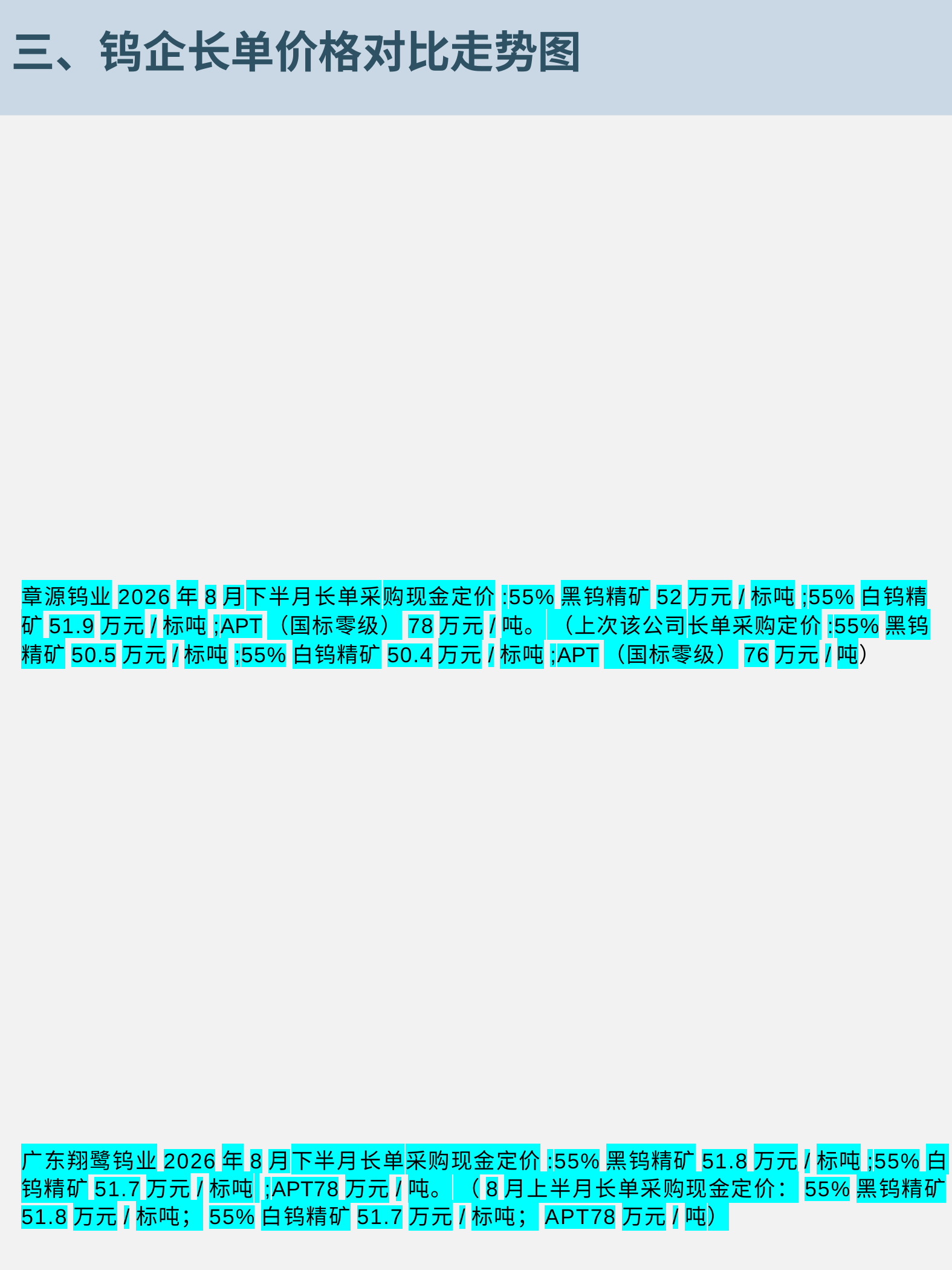

三、钨企长单价格对比走势图

章源钨业2026年8月下半月长单采购现金定价:55%黑钨精矿52万元/标吨;55%白钨精矿51.9万元/标吨;APT（国标零级）78万元/吨。 （上次该公司长单采购定价:55%黑钨精矿50.5万元/标吨;55%白钨精矿50.4万元/标吨;APT（国标零级）76万元/吨）

广东翔鹭钨业2026年8月下半月长单采购现金定价:55%黑钨精矿51.8万元/标吨;55%白钨精矿51.7万元/标吨 ;APT78万元/吨。 （8月上半月长单采购现金定价：55%黑钨精矿51.8万元/标吨；55%白钨精矿51.7万元/标吨；APT78万元/吨）